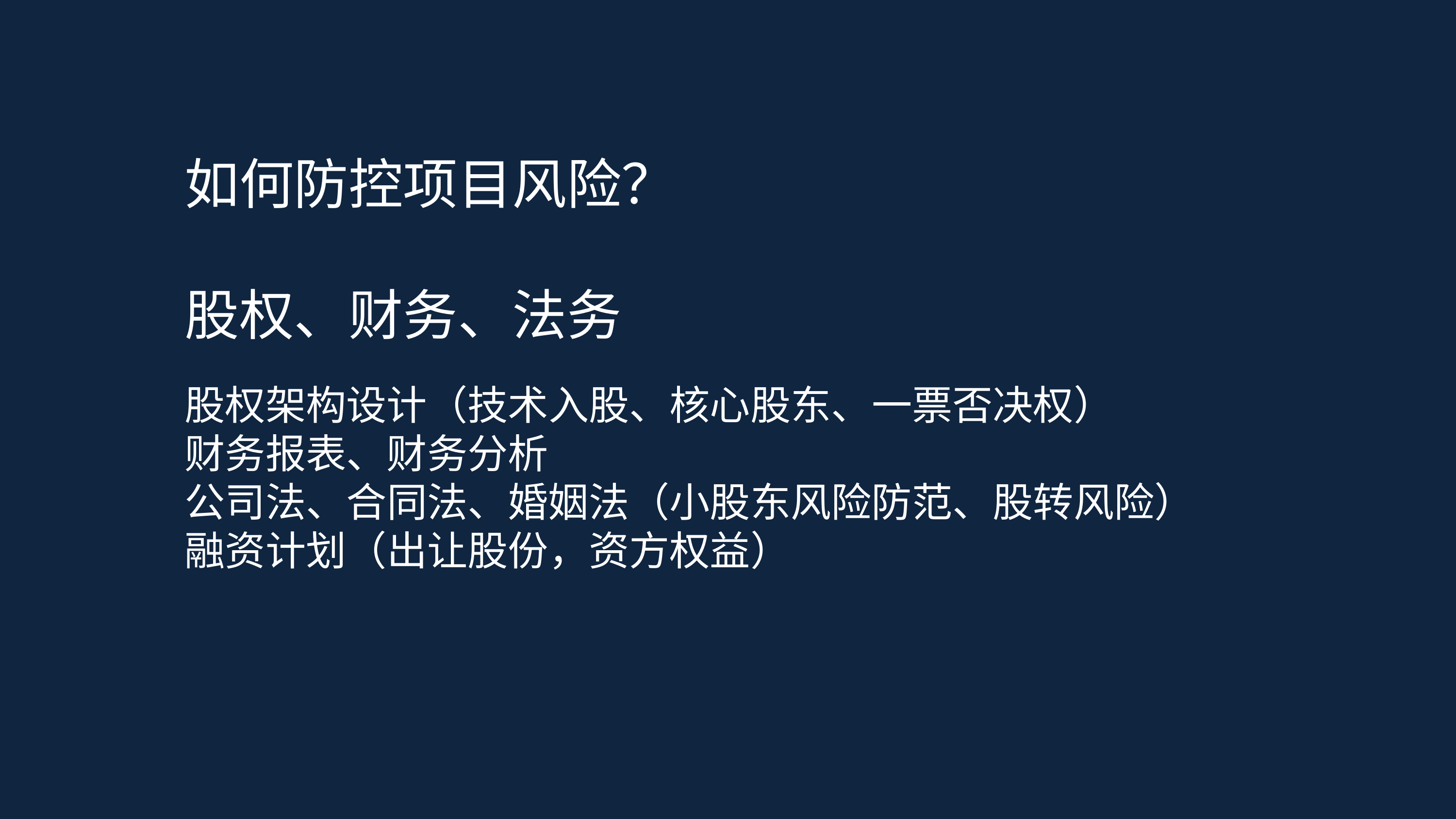

如何防控项目风险？

股权、财务、法务

股权架构设计（技术入股、核心股东、一票否决权）
财务报表、财务分析
公司法、合同法、婚姻法（小股东风险防范、股转风险）
融资计划（出让股份，资方权益）